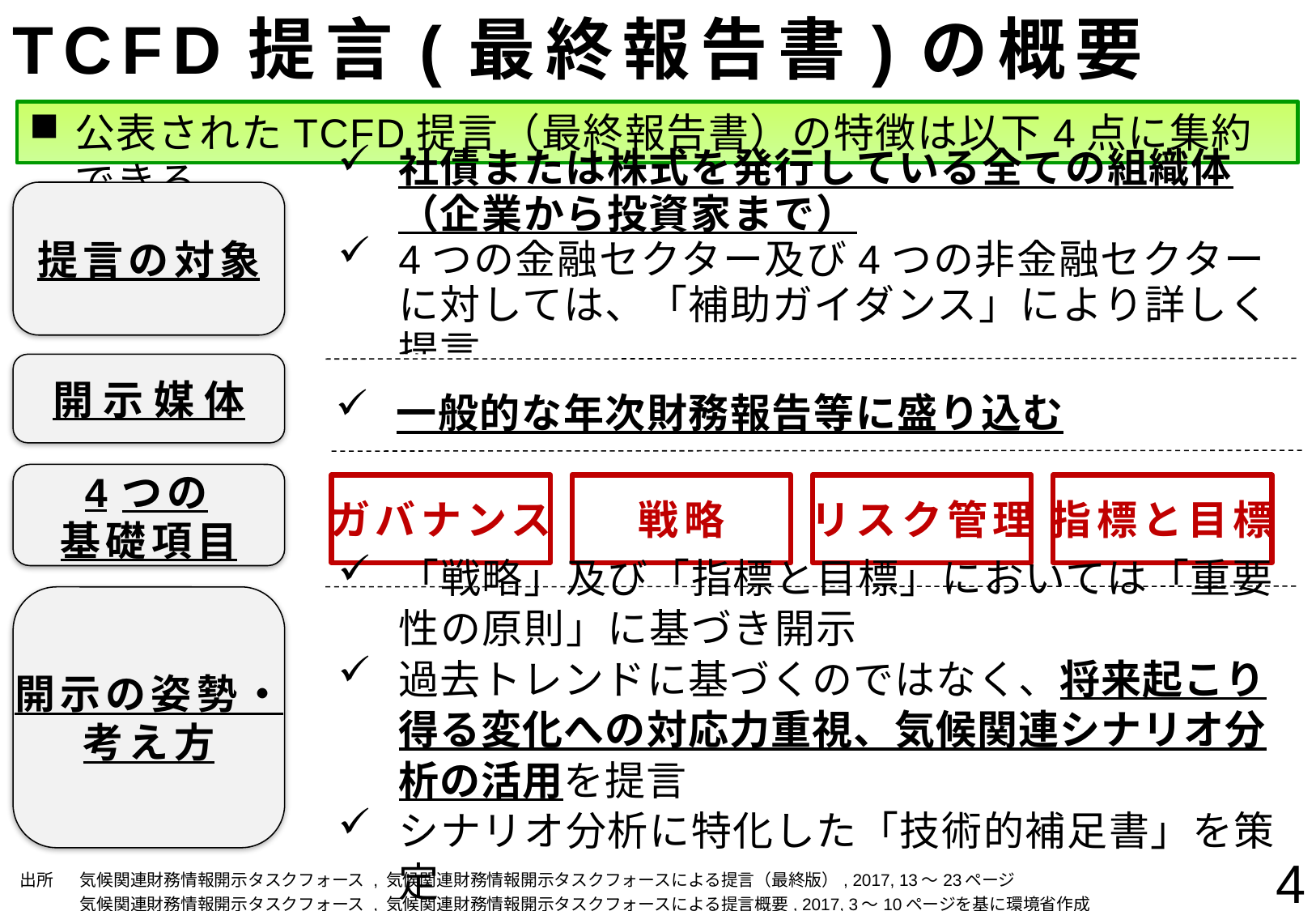

# TCFD提言(最終報告書)の概要
公表されたTCFD提言（最終報告書）の特徴は以下4点に集約できる
社債または株式を発行している全ての組織体（企業から投資家まで）
4つの金融セクター及び4つの非金融セクターに対しては、「補助ガイダンス」により詳しく提言
提言の対象

開示媒体
一般的な年次財務報告等に盛り込む
4つの
基礎項目
ガバナンス
戦略
リスク管理
指標と目標
開示の姿勢・
考え方
「戦略」及び「指標と目標」においては「重要性の原則」に基づき開示
過去トレンドに基づくのではなく、将来起こり得る変化への対応力重視、気候関連シナリオ分析の活用を提言
シナリオ分析に特化した「技術的補足書」を策定
4
| 出所 | 気候関連財務情報開示タスクフォース , 気候関連財務情報開示タスクフォースによる提言（最終版）, 2017, 13～23ページ 気候関連財務情報開示タスクフォース , 気候関連財務情報開示タスクフォースによる提言概要, 2017, 3～10ページを基に環境省作成 |
| --- | --- |